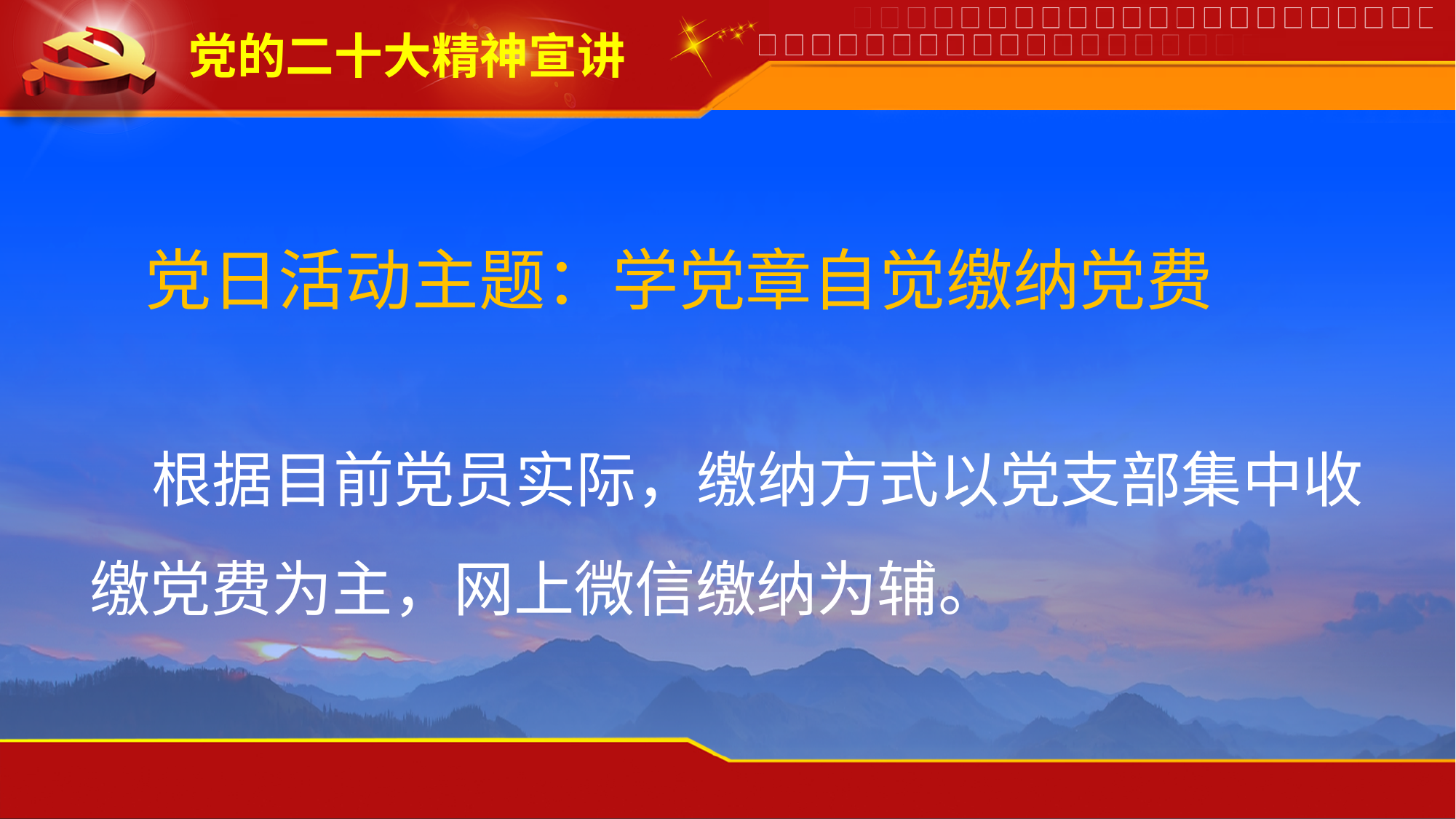

党的二十大精神宣讲
    党日活动主题：学党章自觉缴纳党费

    根据目前党员实际，缴纳方式以党支部集中收缴党费为主，网上微信缴纳为辅。